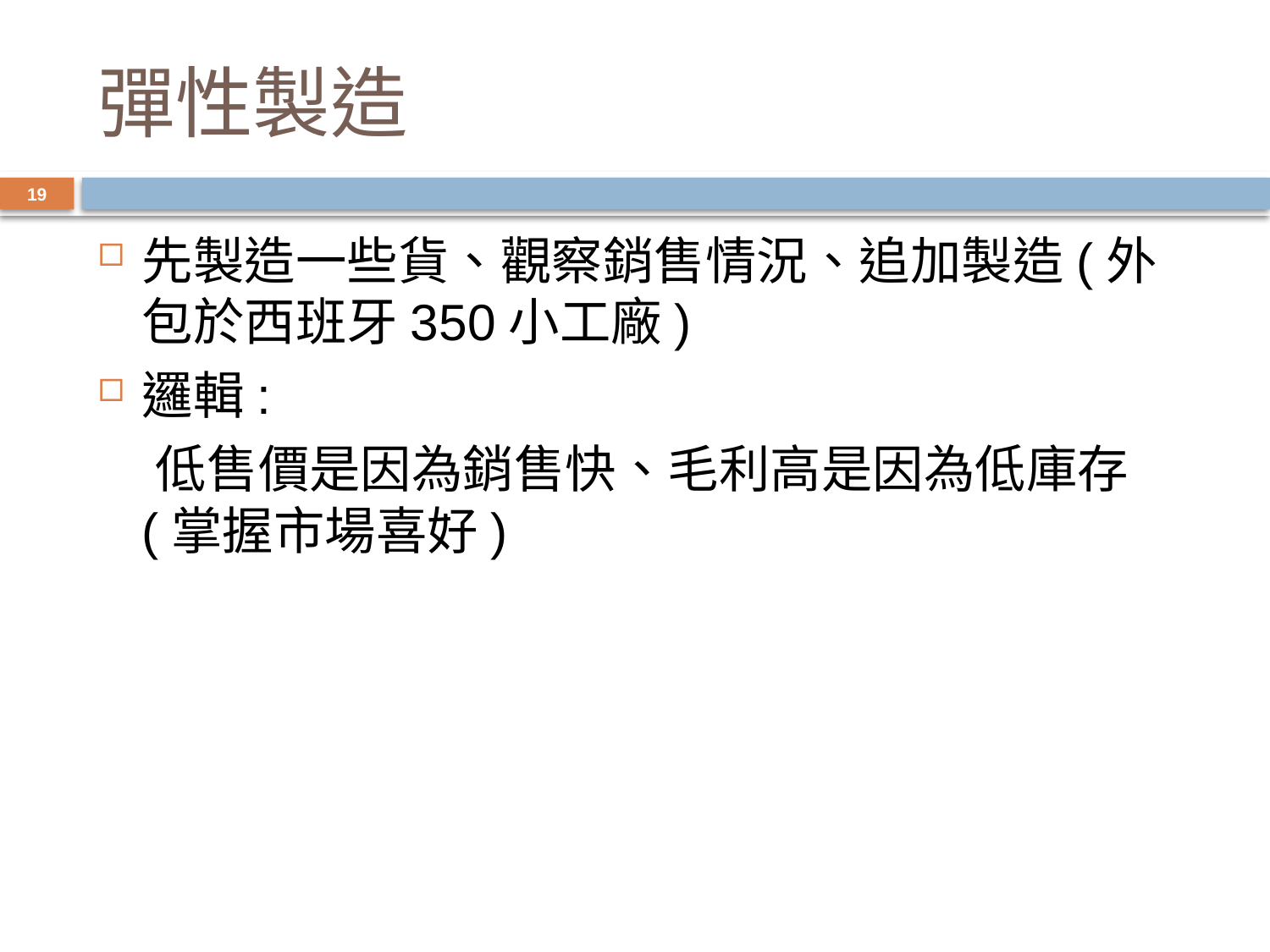

# 彈性製造
19
先製造一些貨、觀察銷售情況、追加製造(外包於西班牙350小工廠)
邏輯:
    低售價是因為銷售快、毛利高是因為低庫存(掌握市場喜好)